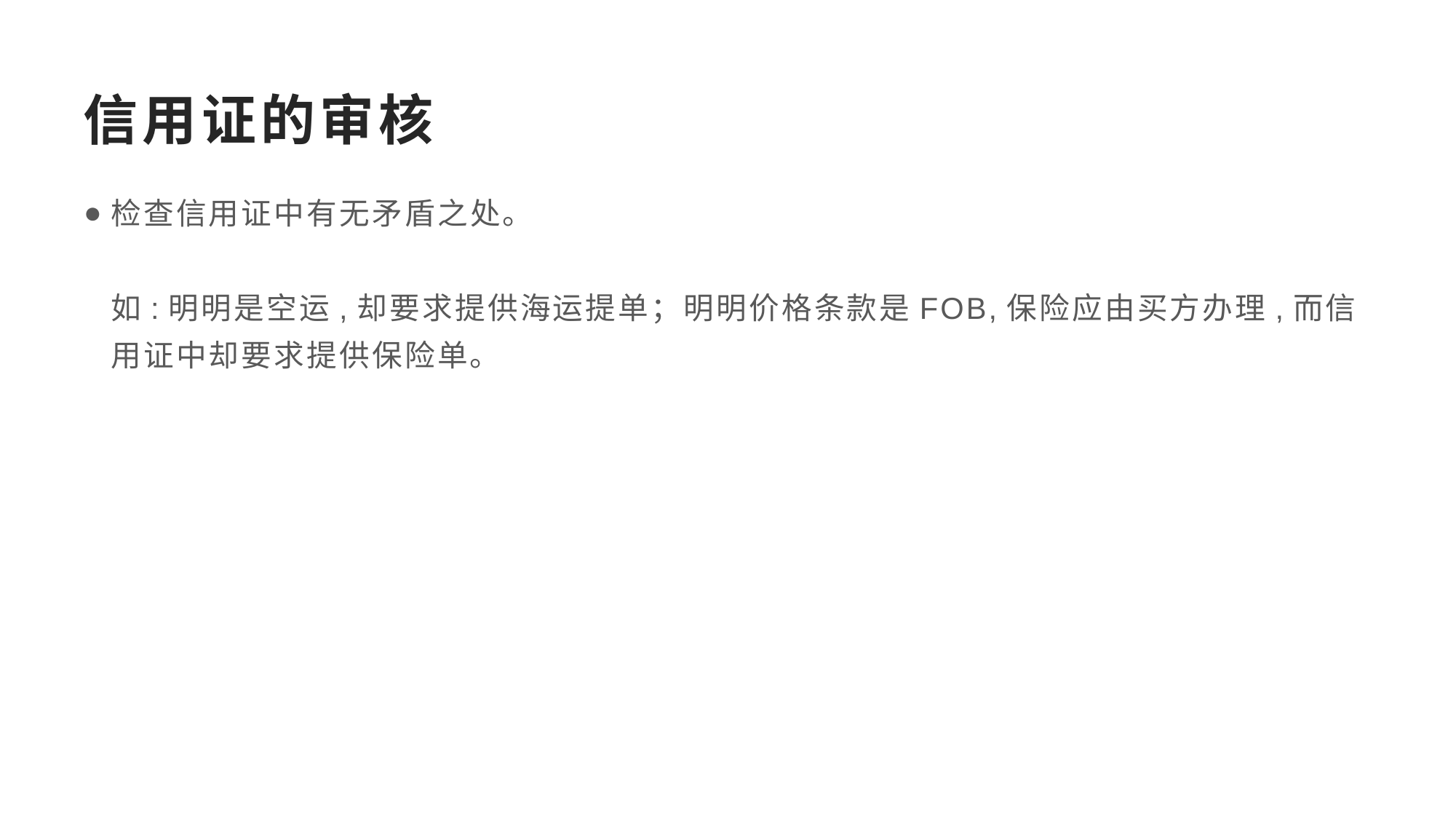

信用证的审核
检查信用证中有无矛盾之处。
如:明明是空运,却要求提供海运提单；明明价格条款是FOB,保险应由买方办理,而信用证中却要求提供保险单。